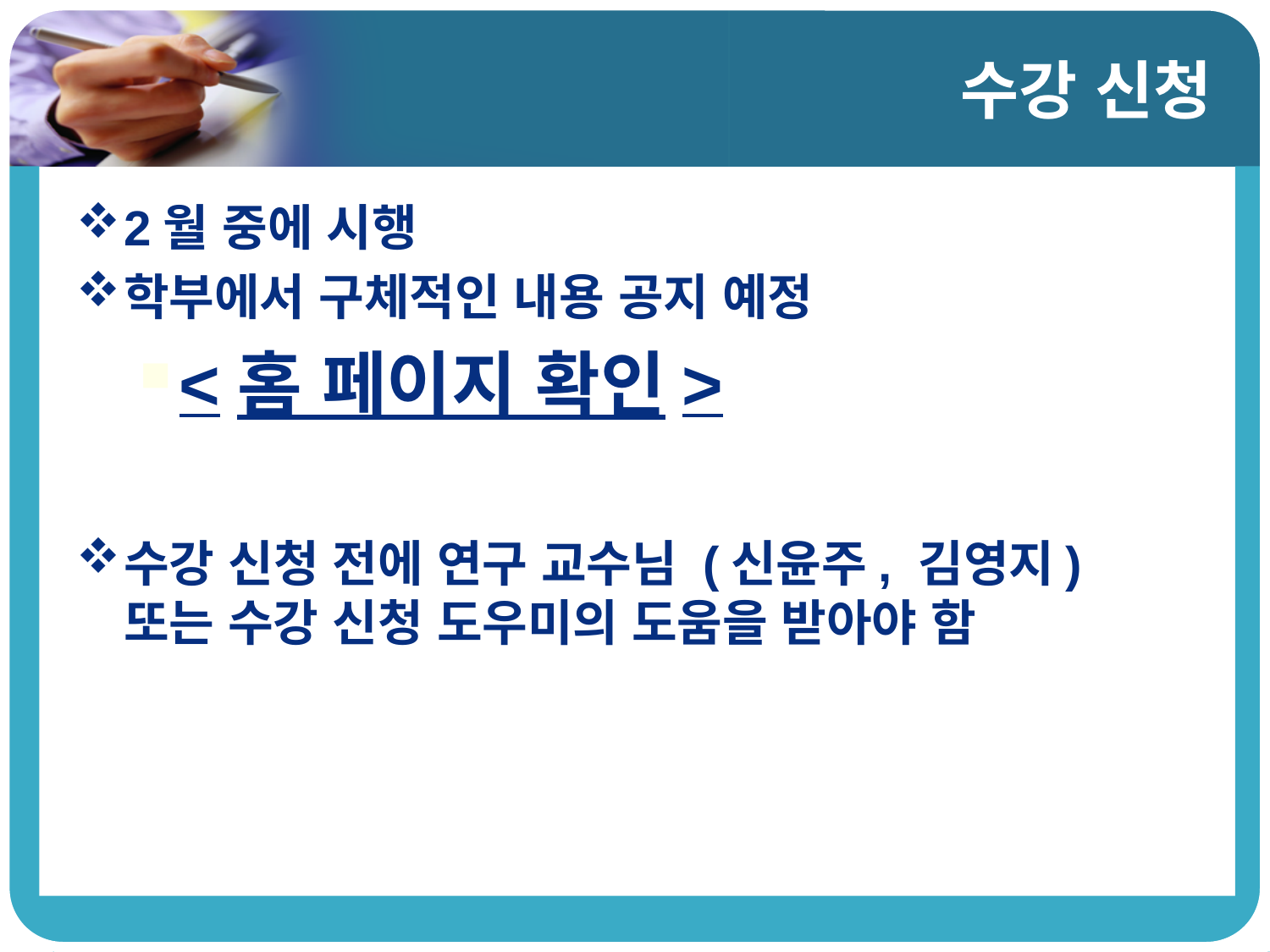

# 수강 신청
2월 중에 시행
학부에서 구체적인 내용 공지 예정
<홈 페이지 확인>

수강 신청 전에 연구 교수님 (신윤주, 김영지) 또는 수강 신청 도우미의 도움을 받아야 함